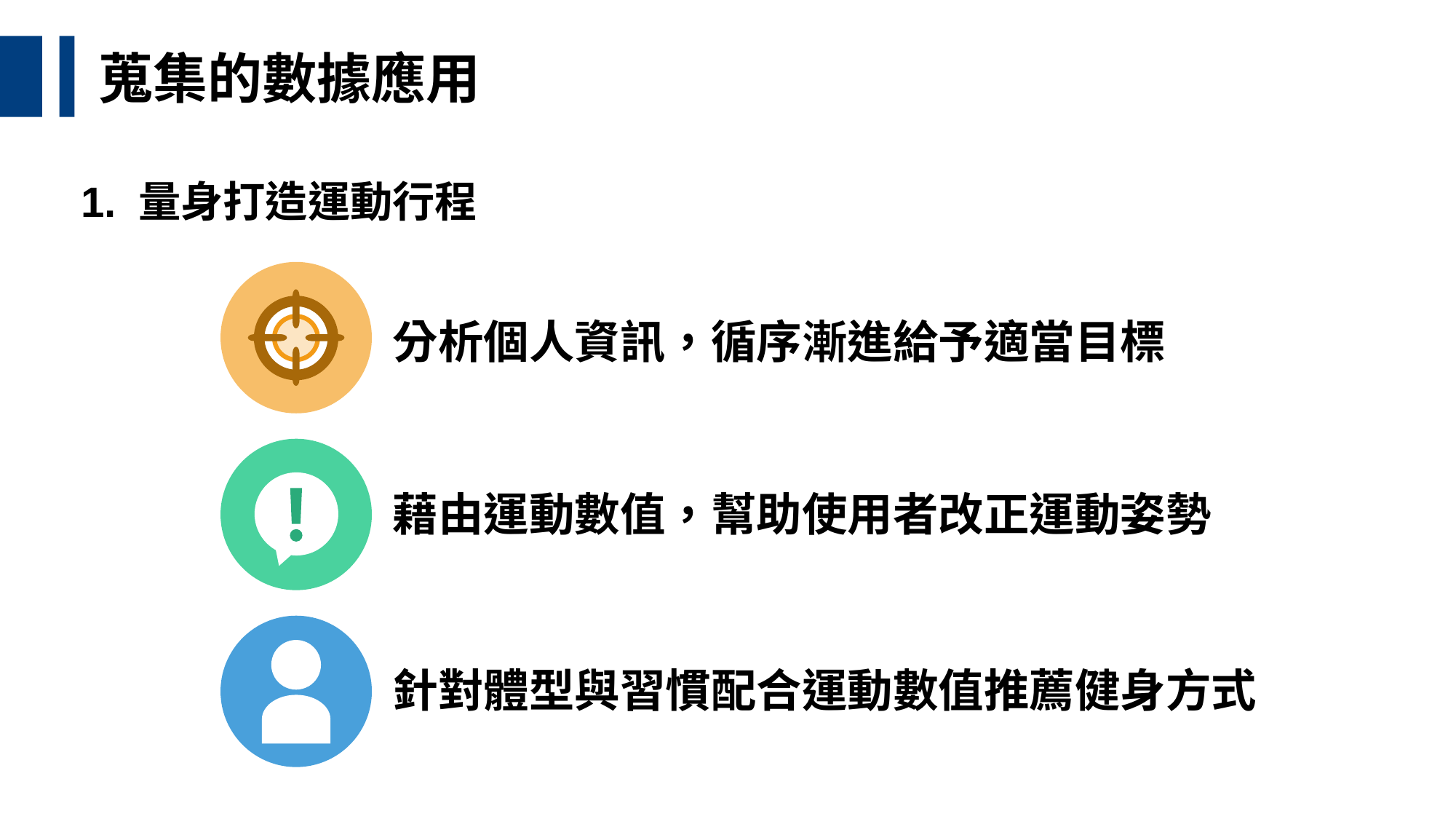

蒐集的數據應用
1. 量身打造運動行程

分析個人資訊，循序漸進給予適當目標

藉由運動數值，幫助使用者改正運動姿勢

針對體型與習慣配合運動數值推薦健身方式